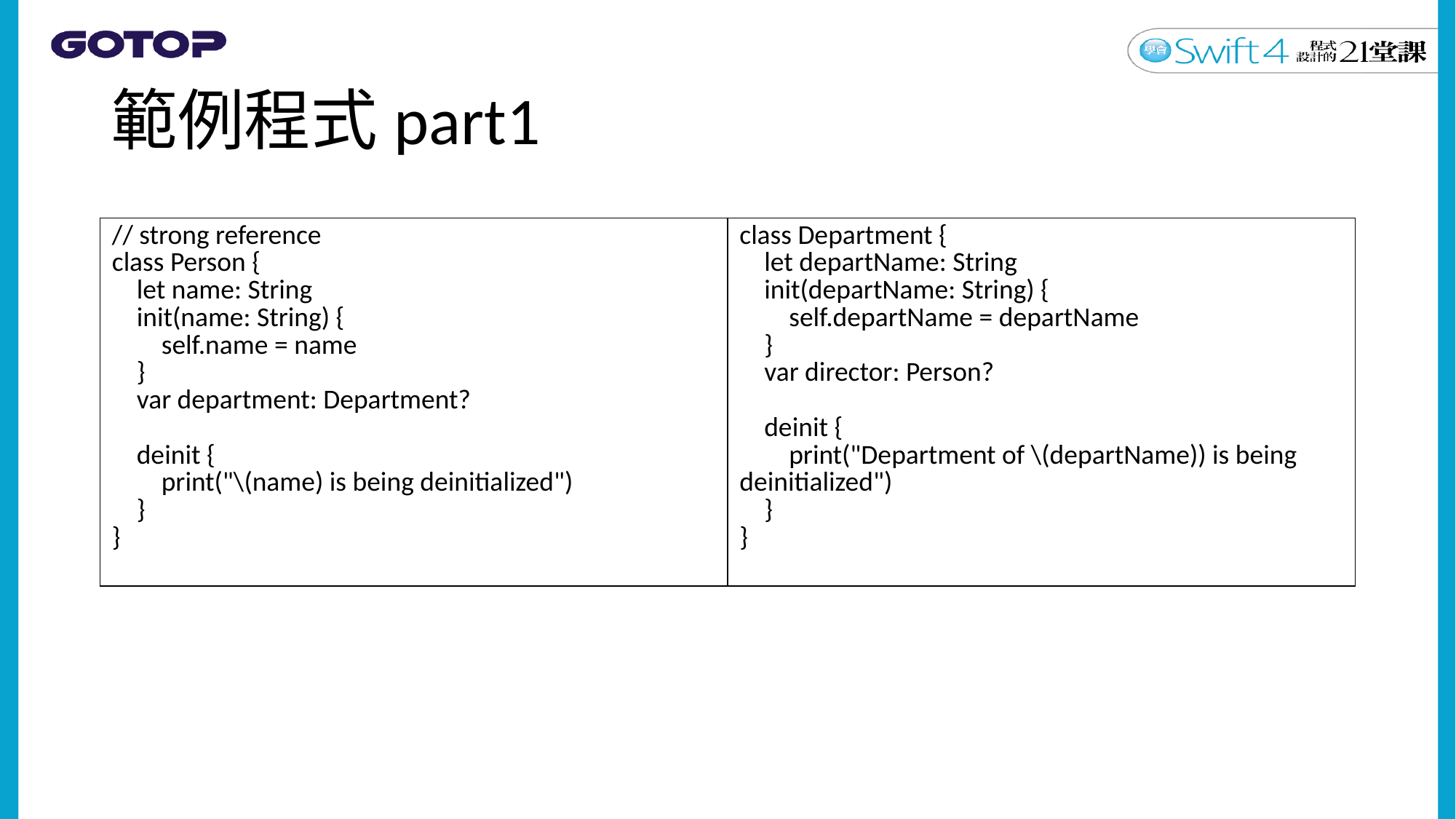

# 範例程式part1
| // strong reference class Person { let name: String init(name: String) { self.name = name } var department: Department? deinit { print("\(name) is being deinitialized") } } | class Department { let departName: String init(departName: String) { self.departName = departName } var director: Person? deinit { print("Department of \(departName)) is being deinitialized") } } |
| --- | --- |